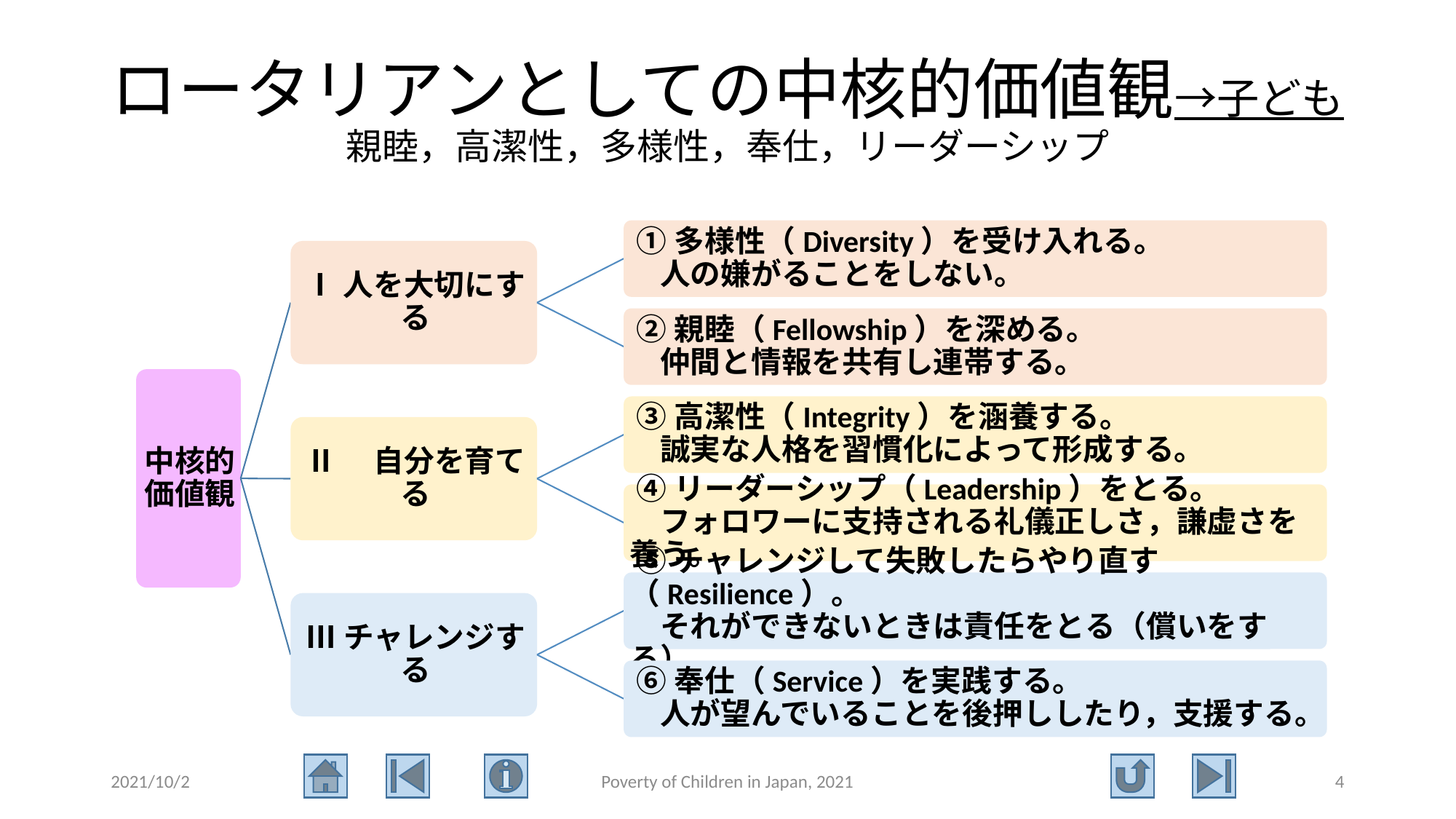

# ロータリアンとしての中核的価値観→子ども 親睦，高潔性，多様性，奉仕，リーダーシップ
中核的
価値観

Ⅰ人を大切にする

 ①多様性（Diversity）を受け入れる。
　人の嫌がることをしない。

 ②親睦（Fellowship）を深める。
　仲間と情報を共有し連帯する。

Ⅱ　自分を育てる

 ③高潔性（Integrity）を涵養する。
　誠実な人格を習慣化によって形成する。

 ④リーダーシップ（Leadership）をとる。
　フォロワーに支持される礼儀正しさ，謙虚さを養う。

Ⅲチャレンジする

 ⑤チャレンジして失敗したらやり直す（Resilience）。
　それができないときは責任をとる（償いをする）

 ⑥奉仕（Service）を実践する。
　人が望んでいることを後押ししたり，支援する。
2021/10/2
Poverty of Children in Japan, 2021
4